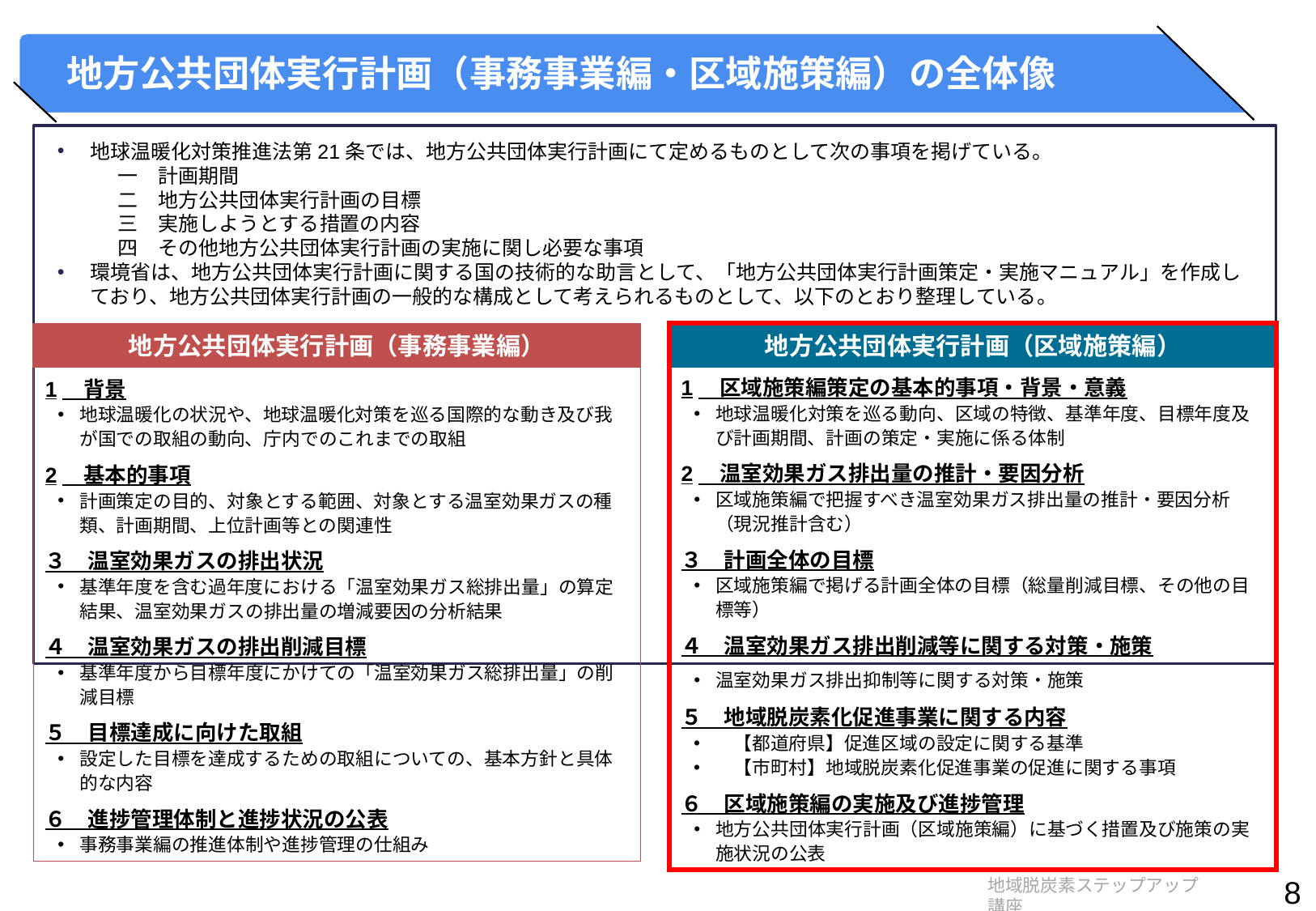

地方公共団体実行計画（事務事業編・区域施策編）の全体像
地球温暖化対策推進法第21条では、地方公共団体実行計画にて定めるものとして次の事項を掲げている。
　　　一　計画期間
　　　二　地方公共団体実行計画の目標
　　　三　実施しようとする措置の内容
　　　四　その他地方公共団体実行計画の実施に関し必要な事項
環境省は、地方公共団体実行計画に関する国の技術的な助言として、「地方公共団体実行計画策定・実施マニュアル」を作成しており、地方公共団体実行計画の一般的な構成として考えられるものとして、以下のとおり整理している。

地方公共団体実行計画（事務事業編）
地方公共団体実行計画（区域施策編）
1　区域施策編策定の基本的事項・背景・意義
地球温暖化対策を巡る動向、区域の特徴、基準年度、目標年度及び計画期間、計画の策定・実施に係る体制
2　温室効果ガス排出量の推計・要因分析
区域施策編で把握すべき温室効果ガス排出量の推計・要因分析（現況推計含む）
３　計画全体の目標
区域施策編で掲げる計画全体の目標（総量削減目標、その他の目標等）
４　温室効果ガス排出削減等に関する対策・施策
温室効果ガス排出抑制等に関する対策・施策
５　地域脱炭素化促進事業に関する内容
　【都道府県】促進区域の設定に関する基準
　【市町村】地域脱炭素化促進事業の促進に関する事項
６　区域施策編の実施及び進捗管理
地方公共団体実行計画（区域施策編）に基づく措置及び施策の実施状況の公表
1　背景
地球温暖化の状況や、地球温暖化対策を巡る国際的な動き及び我が国での取組の動向、庁内でのこれまでの取組
2　基本的事項
計画策定の目的、対象とする範囲、対象とする温室効果ガスの種類、計画期間、上位計画等との関連性
３　温室効果ガスの排出状況
基準年度を含む過年度における「温室効果ガス総排出量」の算定結果、温室効果ガスの排出量の増減要因の分析結果
４　温室効果ガスの排出削減目標
基準年度から目標年度にかけての「温室効果ガス総排出量」の削減目標
５　目標達成に向けた取組
設定した目標を達成するための取組についての、基本方針と具体的な内容
６　進捗管理体制と進捗状況の公表
事務事業編の推進体制や進捗管理の仕組み